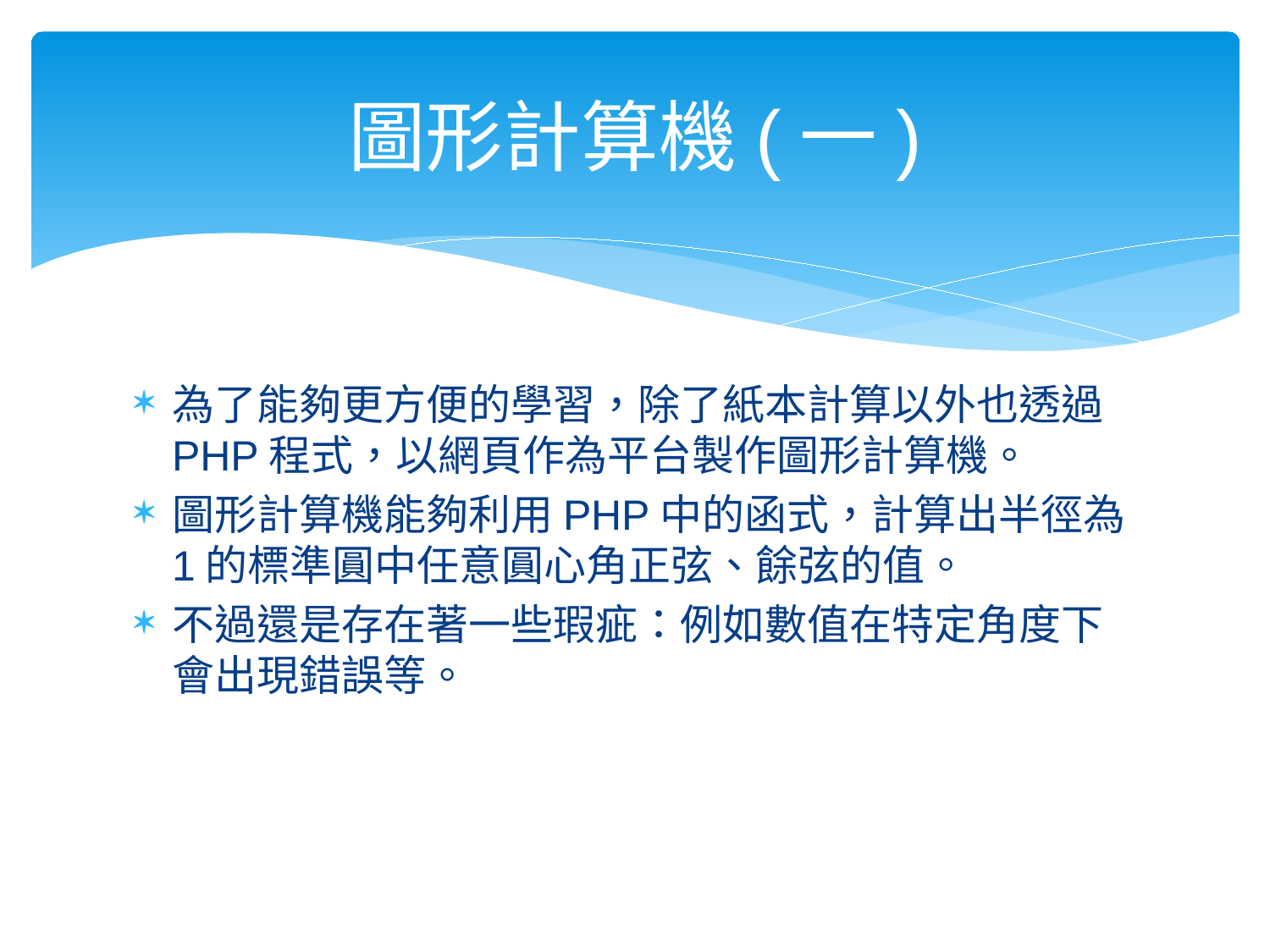

# 圖形計算機(一)
為了能夠更方便的學習，除了紙本計算以外也透過PHP程式，以網頁作為平台製作圖形計算機。
圖形計算機能夠利用PHP中的函式，計算出半徑為1的標準圓中任意圓心角正弦、餘弦的值。
不過還是存在著一些瑕疵：例如數值在特定角度下會出現錯誤等。